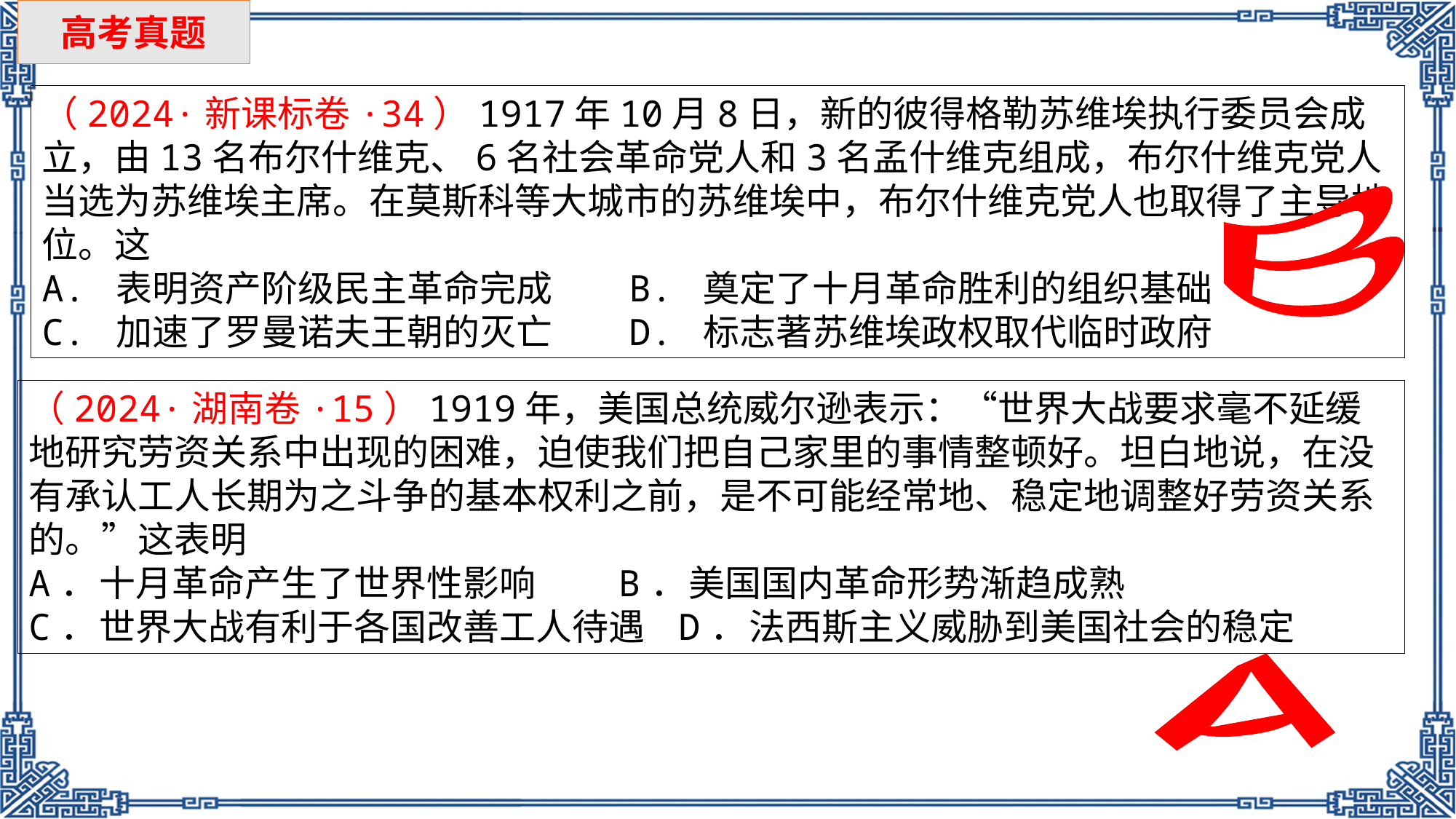

高考真题
（2024·新课标卷·34）1917年10月8日，新的彼得格勒苏维埃执行委员会成立，由13名布尔什维克、6名社会革命党人和3名孟什维克组成，布尔什维克党人当选为苏维埃主席。在莫斯科等大城市的苏维埃中，布尔什维克党人也取得了主导地位。这
A. 表明资产阶级民主革命完成	    B. 奠定了十月革命胜利的组织基础
C. 加速了罗曼诺夫王朝的灭亡	    D. 标志著苏维埃政权取代临时政府
B
（2024·湖南卷·15）1919年，美国总统威尔逊表示：“世界大战要求毫不延缓地研究劳资关系中出现的困难，迫使我们把自己家里的事情整顿好。坦白地说，在没有承认工人长期为之斗争的基本权利之前，是不可能经常地、稳定地调整好劳资关系的。”这表明
A．十月革命产生了世界性影响         B．美国国内革命形势渐趋成熟
C．世界大战有利于各国改善工人待遇   D．法西斯主义威胁到美国社会的稳定
A